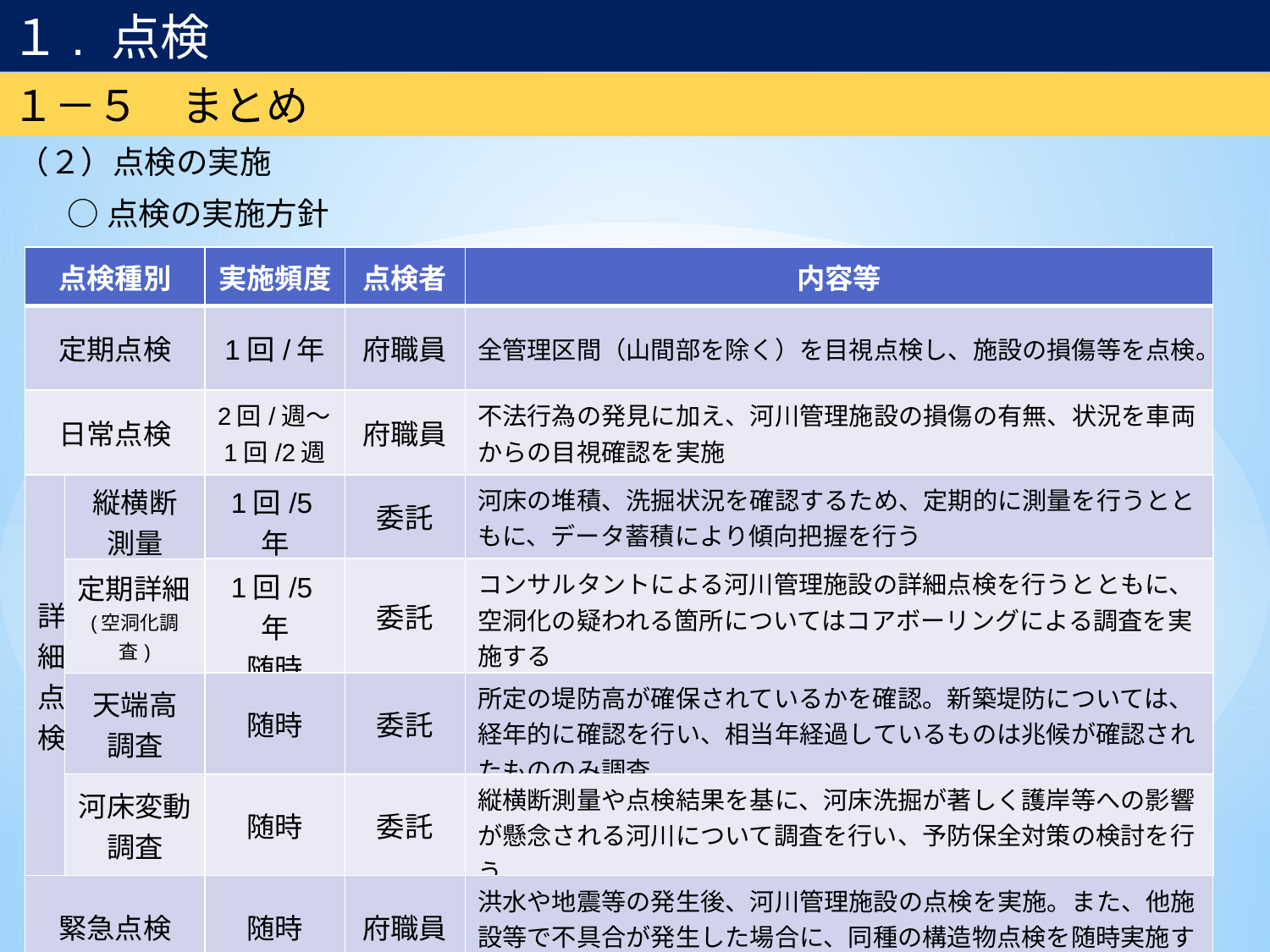

１. 点検
１－５　まとめ
（２）点検の実施
○点検の実施方針
| 点検種別 |  | 実施頻度 | 点検者 | 内容等 |
| --- | --- | --- | --- | --- |
| 定期点検 |  | 1回/年 | 府職員 | 全管理区間（山間部を除く）を目視点検し、施設の損傷等を点検。 |
| 日常点検 |  | 2回/週～1回/2週 | 府職員 | 不法行為の発見に加え、河川管理施設の損傷の有無、状況を車両からの目視確認を実施 |
| 詳 細 点 検 | 縦横断 測量 | 1回/5年 | 委託 | 河床の堆積、洗掘状況を確認するため、定期的に測量を行うとともに、データ蓄積により傾向把握を行う |
|  | 定期詳細(空洞化調査) | 1回/5年 随時 | 委託 | コンサルタントによる河川管理施設の詳細点検を行うとともに、空洞化の疑われる箇所についてはコアボーリングによる調査を実施する |
|  | 天端高 調査 | 随時 | 委託 | 所定の堤防高が確保されているかを確認。新築堤防については、経年的に確認を行い、相当年経過しているものは兆候が確認されたもののみ調査 |
|  | 河床変動調査 | 随時 | 委託 | 縦横断測量や点検結果を基に、河床洗掘が著しく護岸等への影響が懸念される河川について調査を行い、予防保全対策の検討を行う |
| 緊急点検 |  | 随時 | 府職員 | 洪水や地震等の発生後、河川管理施設の点検を実施。また、他施設等で不具合が発生した場合に、同種の構造物点検を随時実施する |
15